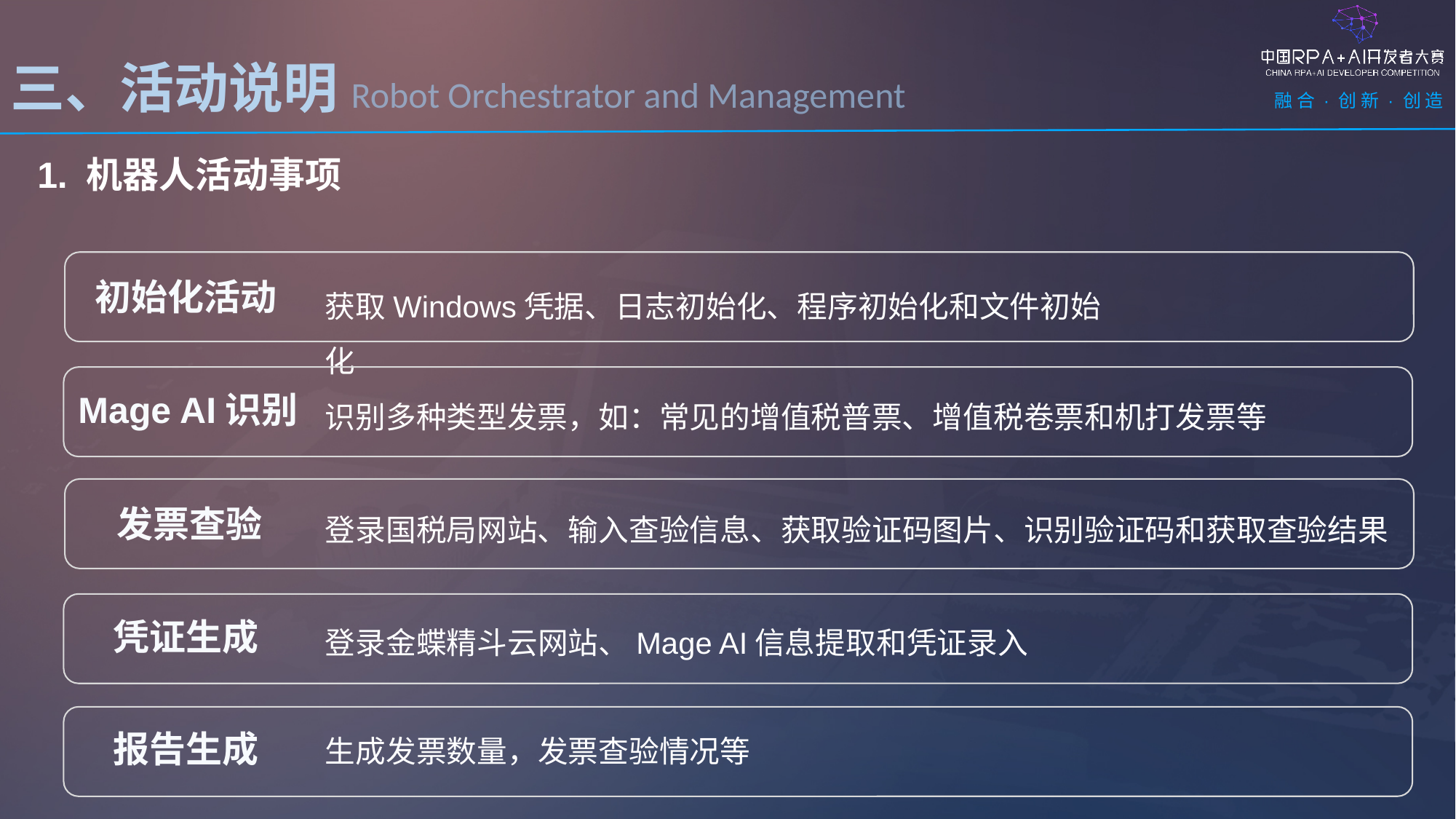

三、活动说明Robot Orchestrator and Management
1. 机器人活动事项

获取Windows凭据、日志初始化、程序初始化和文件初始化
初始化活动

识别多种类型发票，如：常见的增值税普票、增值税卷票和机打发票等
Mage AI识别

登录国税局网站、输入查验信息、获取验证码图片、识别验证码和获取查验结果
发票查验

登录金蝶精斗云网站、Mage AI信息提取和凭证录入
凭证生成

生成发票数量，发票查验情况等
报告生成